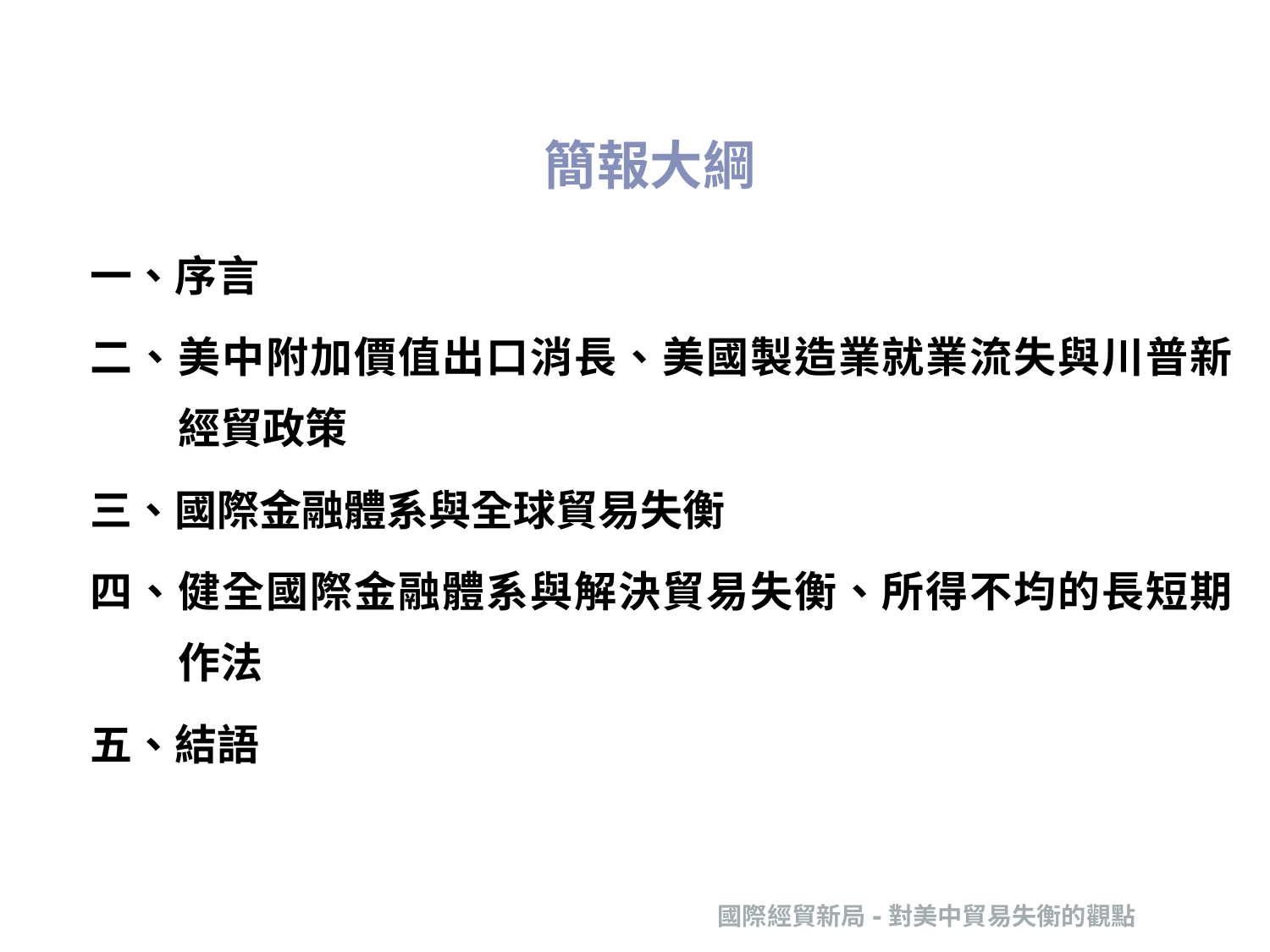

# 簡報大綱
一、序言
二、美中附加價值出口消長、美國製造業就業流失與川普新經貿政策
三、國際金融體系與全球貿易失衡
四、健全國際金融體系與解決貿易失衡、所得不均的長短期作法
五、結語

國際經貿新局-對美中貿易失衡的觀點
2